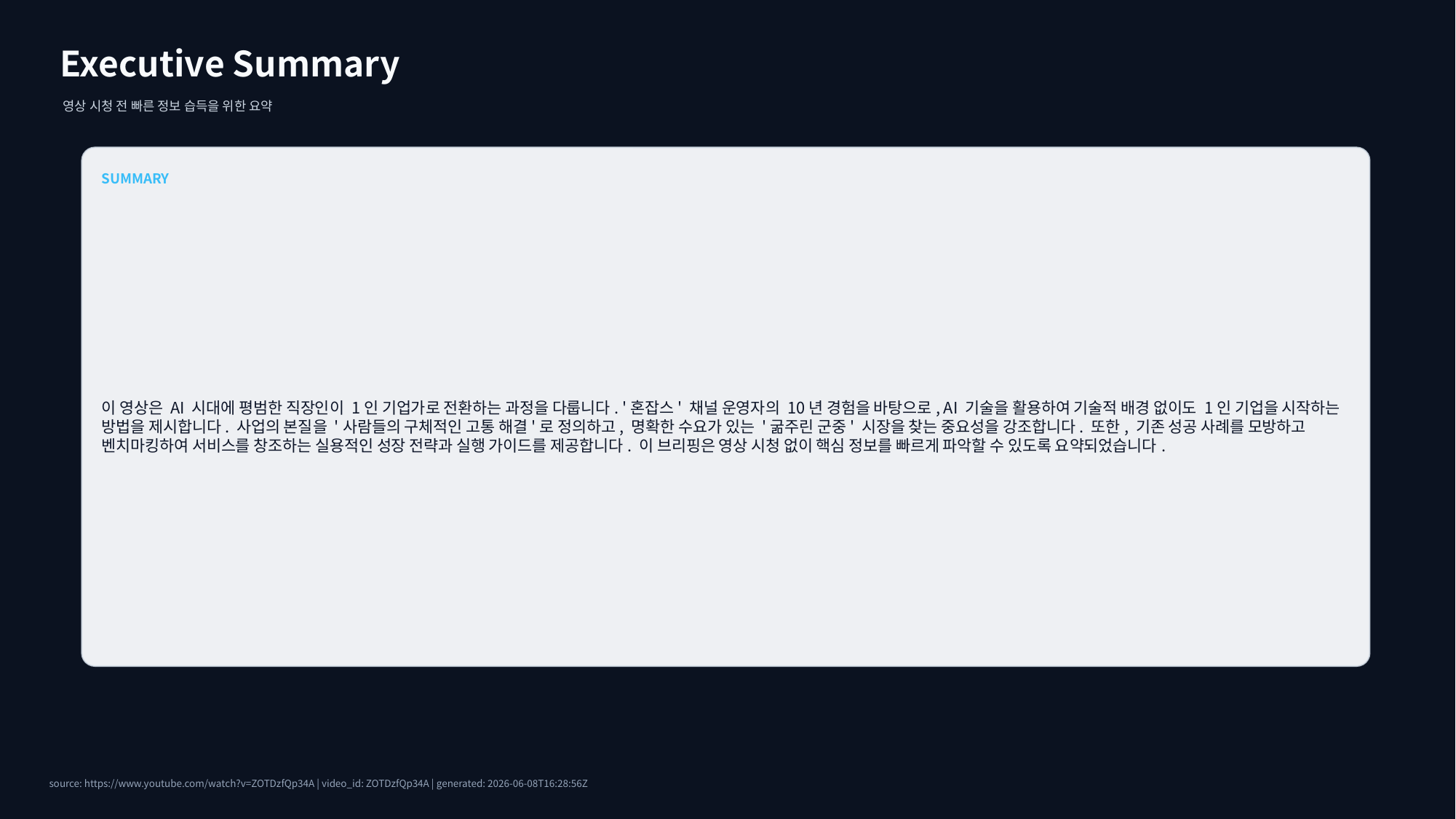

Executive Summary
영상 시청 전 빠른 정보 습득을 위한 요약

SUMMARY
이 영상은 AI 시대에 평범한 직장인이 1인 기업가로 전환하는 과정을 다룹니다. '혼잡스' 채널 운영자의 10년 경험을 바탕으로, AI 기술을 활용하여 기술적 배경 없이도 1인 기업을 시작하는 방법을 제시합니다. 사업의 본질을 '사람들의 구체적인 고통 해결'로 정의하고, 명확한 수요가 있는 '굶주린 군중' 시장을 찾는 중요성을 강조합니다. 또한, 기존 성공 사례를 모방하고 벤치마킹하여 서비스를 창조하는 실용적인 성장 전략과 실행 가이드를 제공합니다. 이 브리핑은 영상 시청 없이 핵심 정보를 빠르게 파악할 수 있도록 요약되었습니다.
source: https://www.youtube.com/watch?v=ZOTDzfQp34A | video_id: ZOTDzfQp34A | generated: 2026-06-08T16:28:56Z